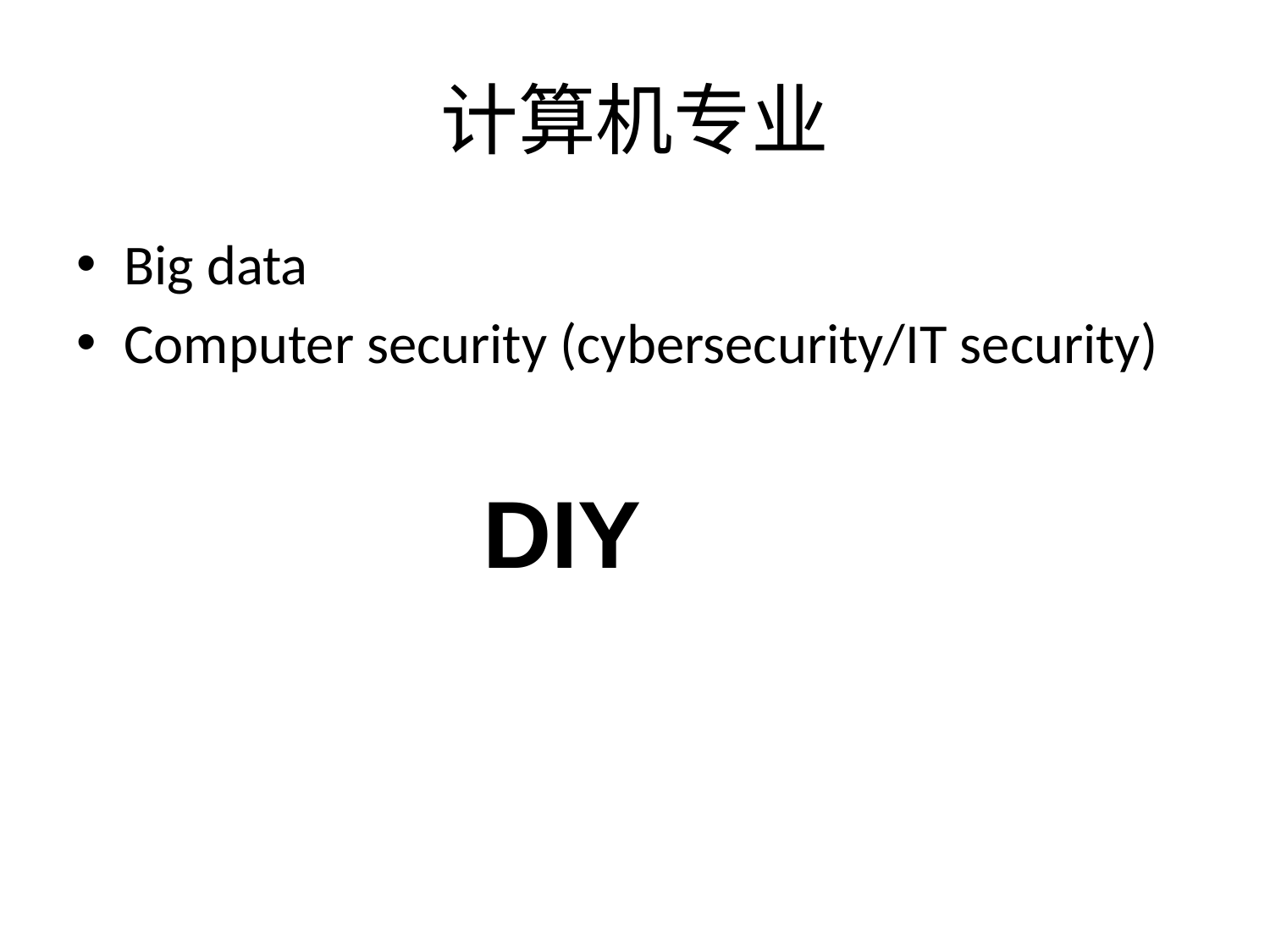

# 计算机专业
Big data
Computer security (cybersecurity/IT security)

                                DIY